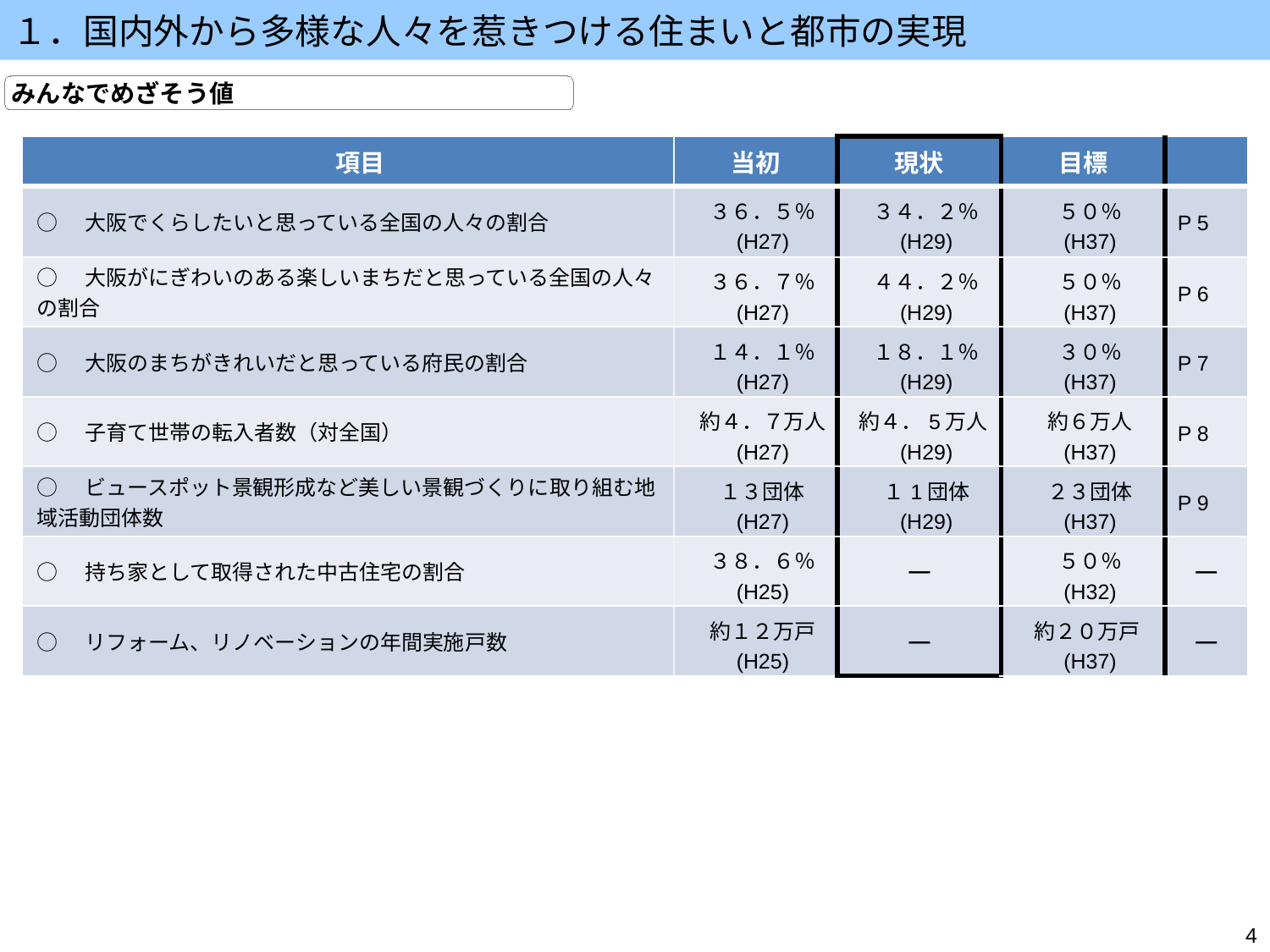

１．国内外から多様な人々を惹きつける住まいと都市の実現
みんなでめざそう値
| 項目 | 当初 | 現状 | 目標 |  |
| --- | --- | --- | --- | --- |
| ○　大阪でくらしたいと思っている全国の人々の割合 | ３６．５％ (H27) | ３４．２％ (H29) | ５０％ (H37) | P 5 |
| ○　大阪がにぎわいのある楽しいまちだと思っている全国の人々の割合 | ３６．７％ (H27) | ４４．２％ (H29) | ５０％ (H37) | P 6 |
| ○　大阪のまちがきれいだと思っている府民の割合 | １４．１％ (H27) | １８．１％ (H29) | ３０％ (H37) | P 7 |
| ○　子育て世帯の転入者数（対全国） | 約４．７万人 (H27) | 約４．5万人(H29) | 約６万人 (H37) | P 8 |
| ○　ビュースポット景観形成など美しい景観づくりに取り組む地域活動団体数 | １３団体 (H27) | １1団体 (H29) | ２３団体 (H37) | P 9 |
| ○　持ち家として取得された中古住宅の割合 | ３８．６％ (H25) | ― | ５０％ (H32) | ― |
| ○　リフォーム、リノベーションの年間実施戸数 | 約１２万戸 (H25) | ― | 約２０万戸(H37) | ― |
4